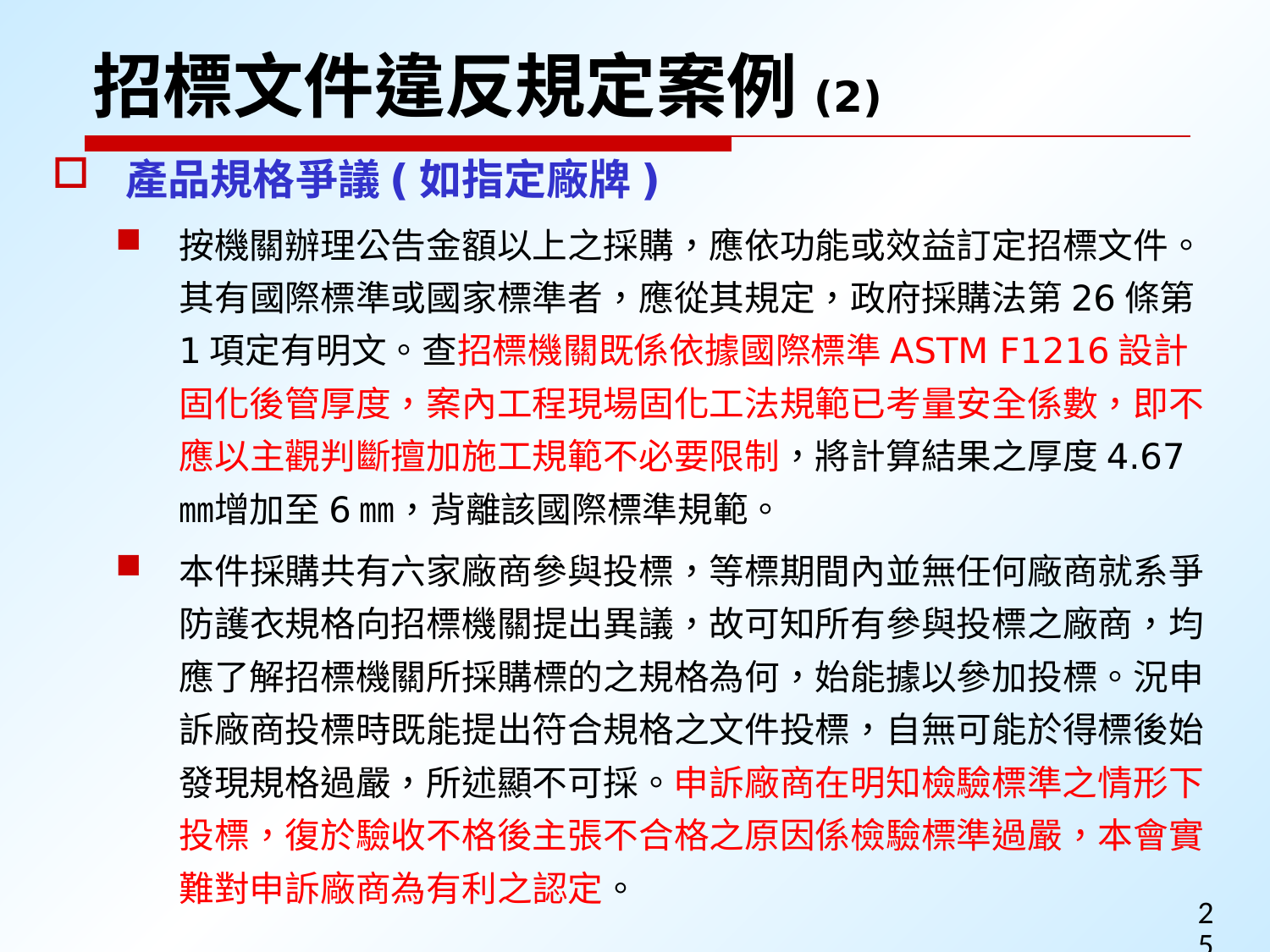

招標文件違反規定案例(2)
產品規格爭議(如指定廠牌)
按機關辦理公告金額以上之採購，應依功能或效益訂定招標文件。其有國際標準或國家標準者，應從其規定，政府採購法第26條第1項定有明文。查招標機關既係依據國際標準ASTM F1216設計固化後管厚度，案內工程現場固化工法規範已考量安全係數，即不應以主觀判斷擅加施工規範不必要限制，將計算結果之厚度4.67㎜增加至6㎜，背離該國際標準規範。
本件採購共有六家廠商參與投標，等標期間內並無任何廠商就系爭防護衣規格向招標機關提出異議，故可知所有參與投標之廠商，均應了解招標機關所採購標的之規格為何，始能據以參加投標。況申訴廠商投標時既能提出符合規格之文件投標，自無可能於得標後始發現規格過嚴，所述顯不可採。申訴廠商在明知檢驗標準之情形下投標，復於驗收不格後主張不合格之原因係檢驗標準過嚴，本會實難對申訴廠商為有利之認定。